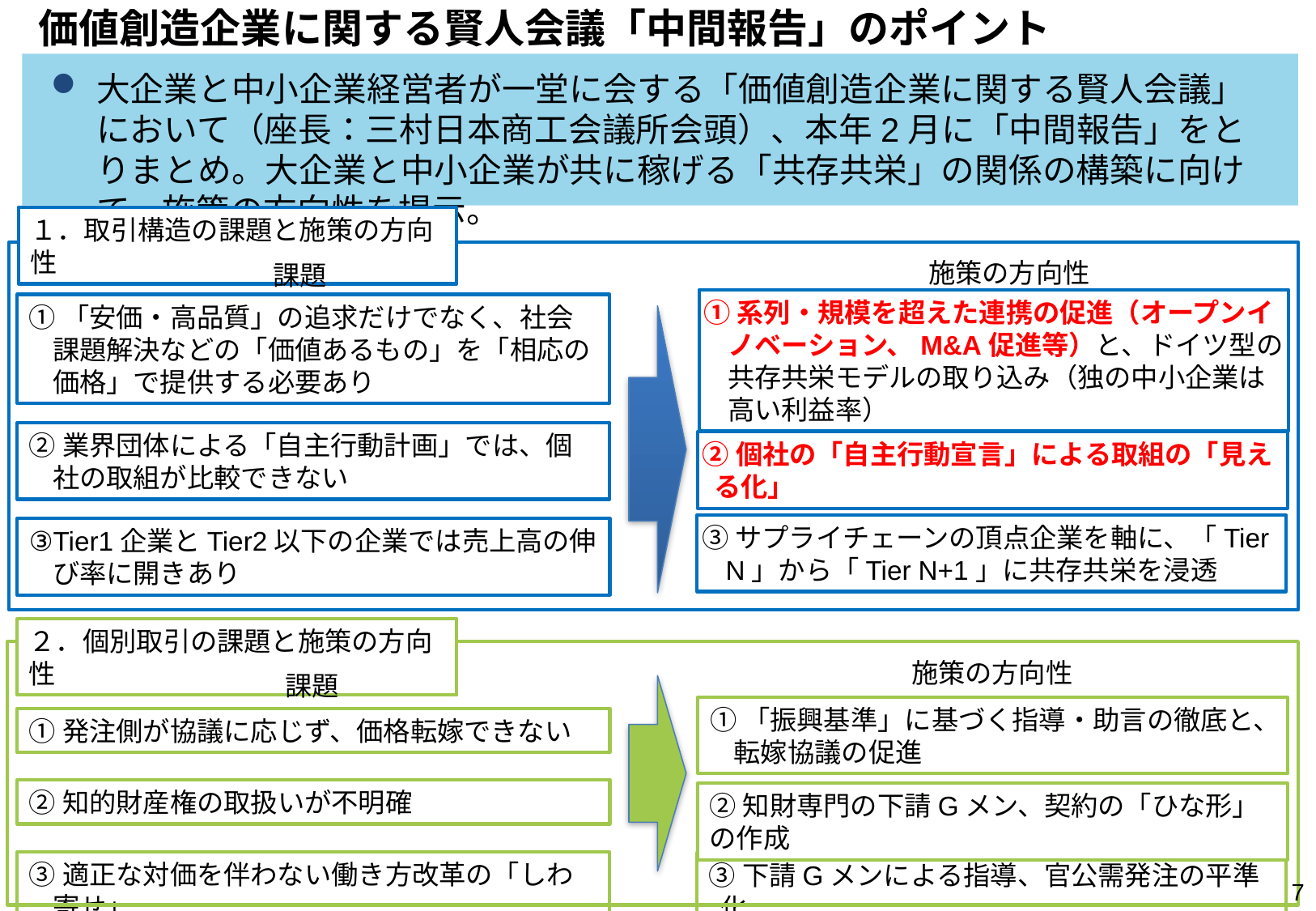

価値創造企業に関する賢人会議「中間報告」のポイント
大企業と中小企業経営者が一堂に会する「価値創造企業に関する賢人会議」において（座長：三村日本商工会議所会頭）、本年2月に「中間報告」をとりまとめ。大企業と中小企業が共に稼げる「共存共栄」の関係の構築に向けて、施策の方向性を提示。
１．取引構造の課題と施策の方向性

施策の方向性
課題
①系列・規模を超えた連携の促進（オープンイノベーション、M&A促進等）と、ドイツ型の共存共栄モデルの取り込み（独の中小企業は高い利益率）
①「安価・高品質」の追求だけでなく、社会課題解決などの「価値あるもの」を「相応の価格」で提供する必要あり

②業界団体による「自主行動計画」では、個社の取組が比較できない
②個社の「自主行動宣言」による取組の「見える化」
③サプライチェーンの頂点企業を軸に、「Tier N」から「Tier N+1」に共存共栄を浸透
③Tier1企業とTier2以下の企業では売上高の伸び率に開きあり
２．個別取引の課題と施策の方向性

施策の方向性
課題

①「振興基準」に基づく指導・助言の徹底と、転嫁協議の促進
①発注側が協議に応じず、価格転嫁できない
②知的財産権の取扱いが不明確
②知財専門の下請Gメン、契約の「ひな形」の作成
③適正な対価を伴わない働き方改革の「しわ寄せ」
③下請Gメンによる指導、官公需発注の平準化
7